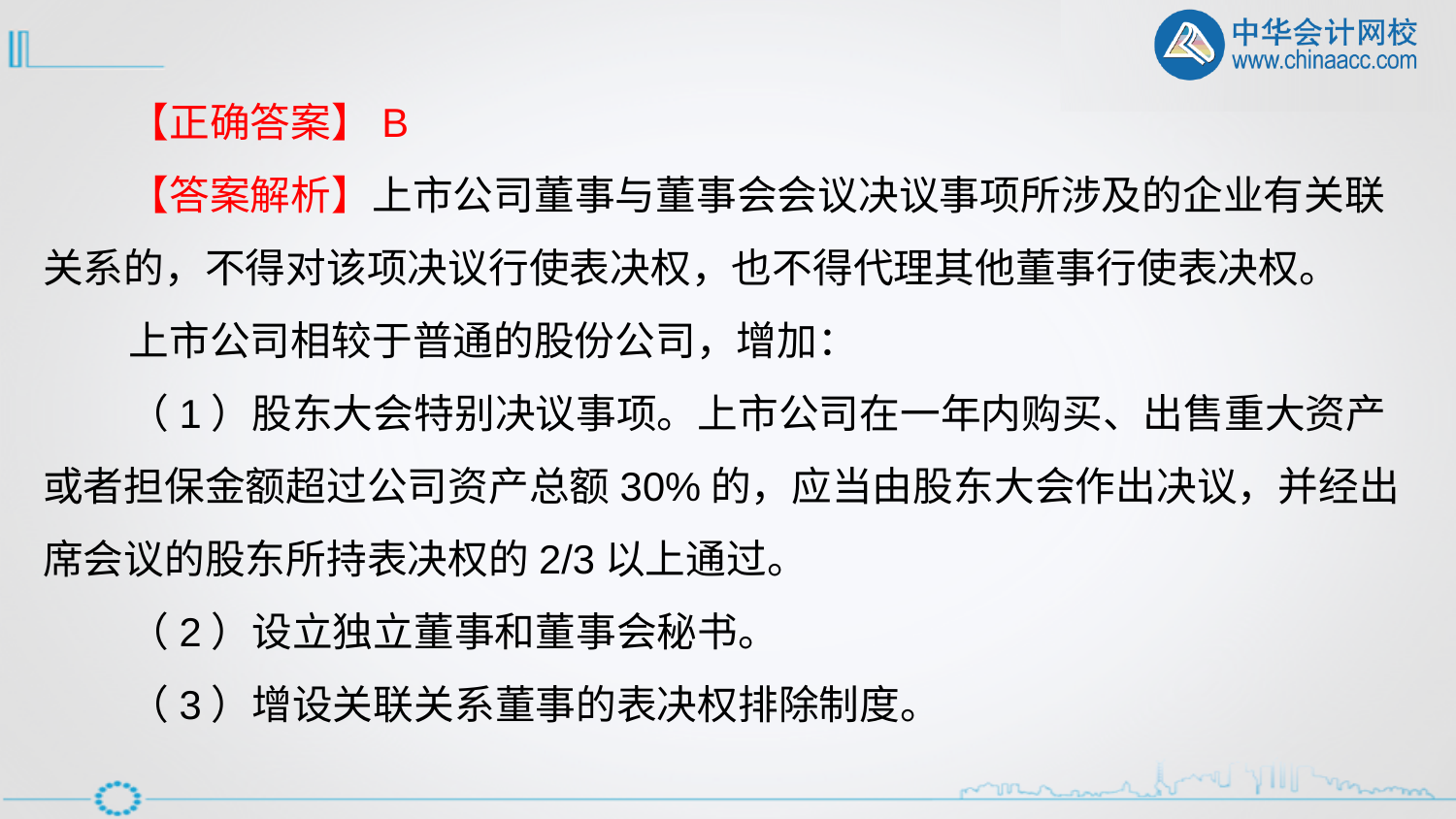

【正确答案】B
【答案解析】上市公司董事与董事会会议决议事项所涉及的企业有关联关系的，不得对该项决议行使表决权，也不得代理其他董事行使表决权。
上市公司相较于普通的股份公司，增加：
（1）股东大会特别决议事项。上市公司在一年内购买、出售重大资产或者担保金额超过公司资产总额30%的，应当由股东大会作出决议，并经出席会议的股东所持表决权的2/3以上通过。
（2）设立独立董事和董事会秘书。
（3）增设关联关系董事的表决权排除制度。